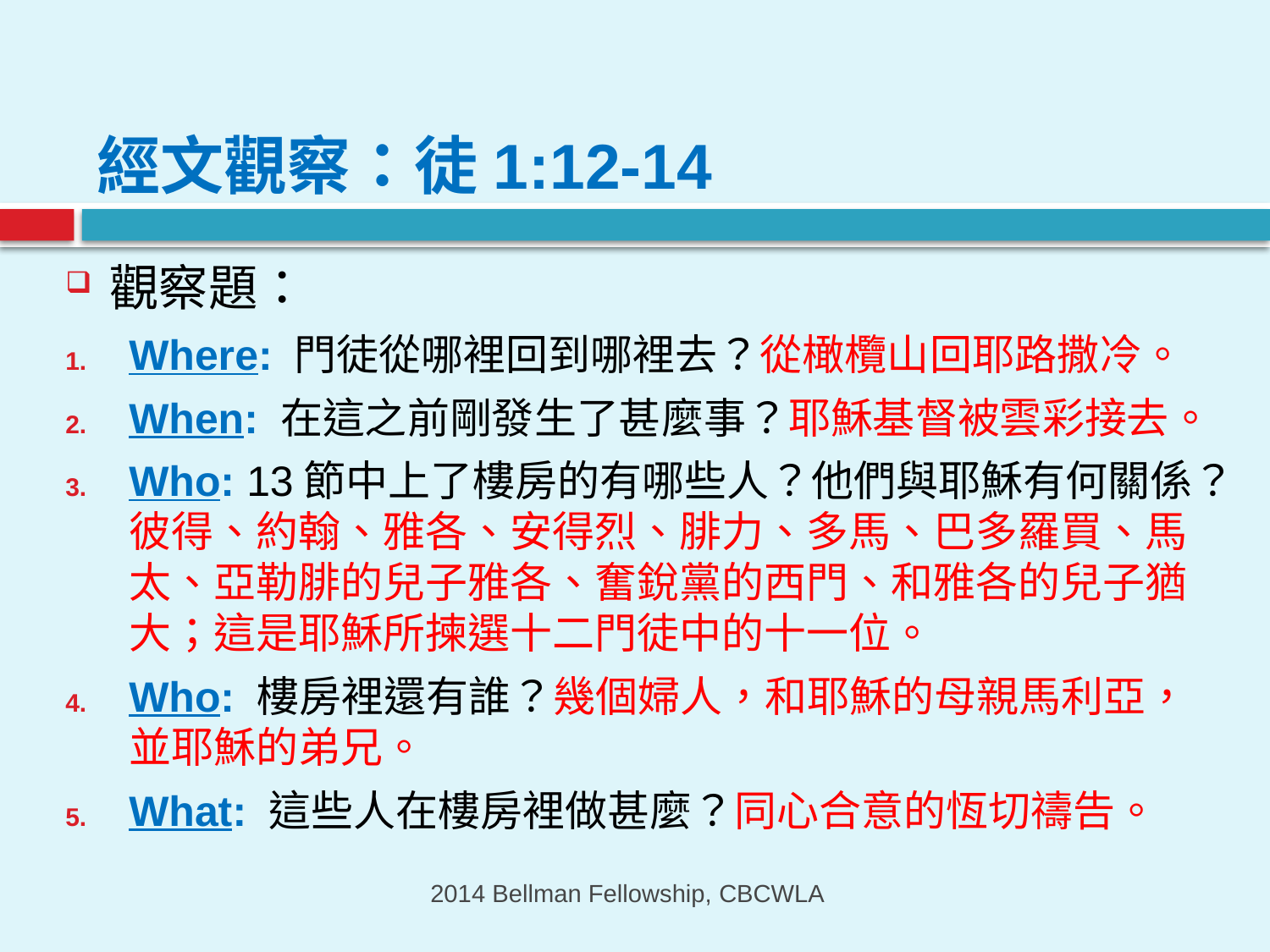

# 經文觀察：徒1:12-14
觀察題：
Where: 門徒從哪裡回到哪裡去？從橄欖山回耶路撒冷。
When: 在這之前剛發生了甚麼事？耶穌基督被雲彩接去。
Who: 13節中上了樓房的有哪些人？他們與耶穌有何關係？彼得、約翰、雅各、安得烈、腓力、多馬、巴多羅買、馬太、亞勒腓的兒子雅各、奮銳黨的西門、和雅各的兒子猶大；這是耶穌所揀選十二門徒中的十一位。
Who: 樓房裡還有誰？幾個婦人，和耶穌的母親馬利亞，並耶穌的弟兄。
What: 這些人在樓房裡做甚麼？同心合意的恆切禱告。
2014 Bellman Fellowship, CBCWLA